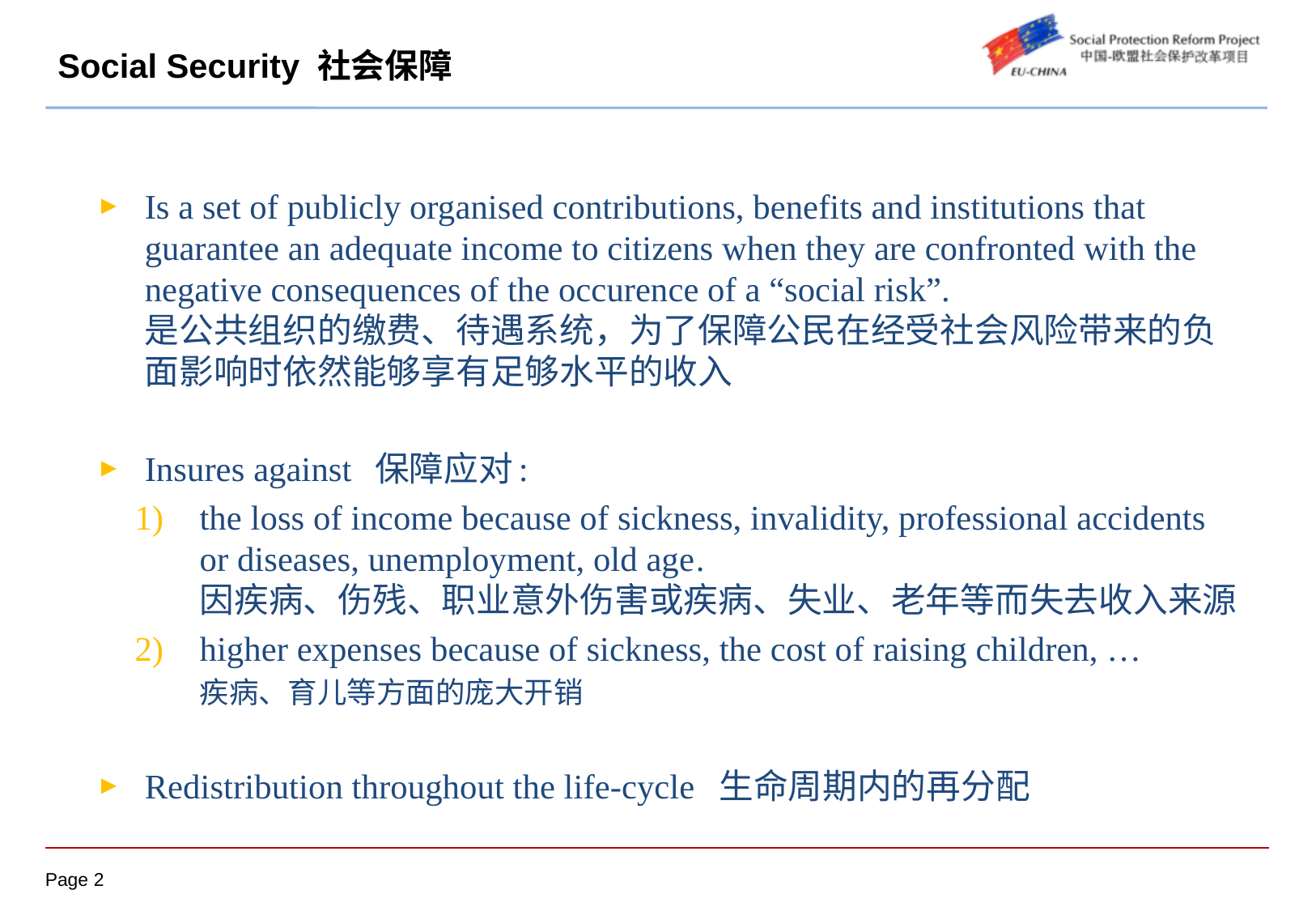

# Social Security 社会保障
Is a set of publicly organised contributions, benefits and institutions that guarantee an adequate income to citizens when they are confronted with the negative consequences of the occurence of a “social risk”.
是公共组织的缴费、待遇系统，为了保障公民在经受社会风险带来的负面影响时依然能够享有足够水平的收入

Insures against  保障应对:
the loss of income because of sickness, invalidity, professional accidents or diseases, unemployment, old age.
因疾病、伤残、职业意外伤害或疾病、失业、老年等而失去收入来源
higher expenses because of sickness, the cost of raising children, …
疾病、育儿等方面的庞大开销

Redistribution throughout the life-cycle  生命周期内的再分配